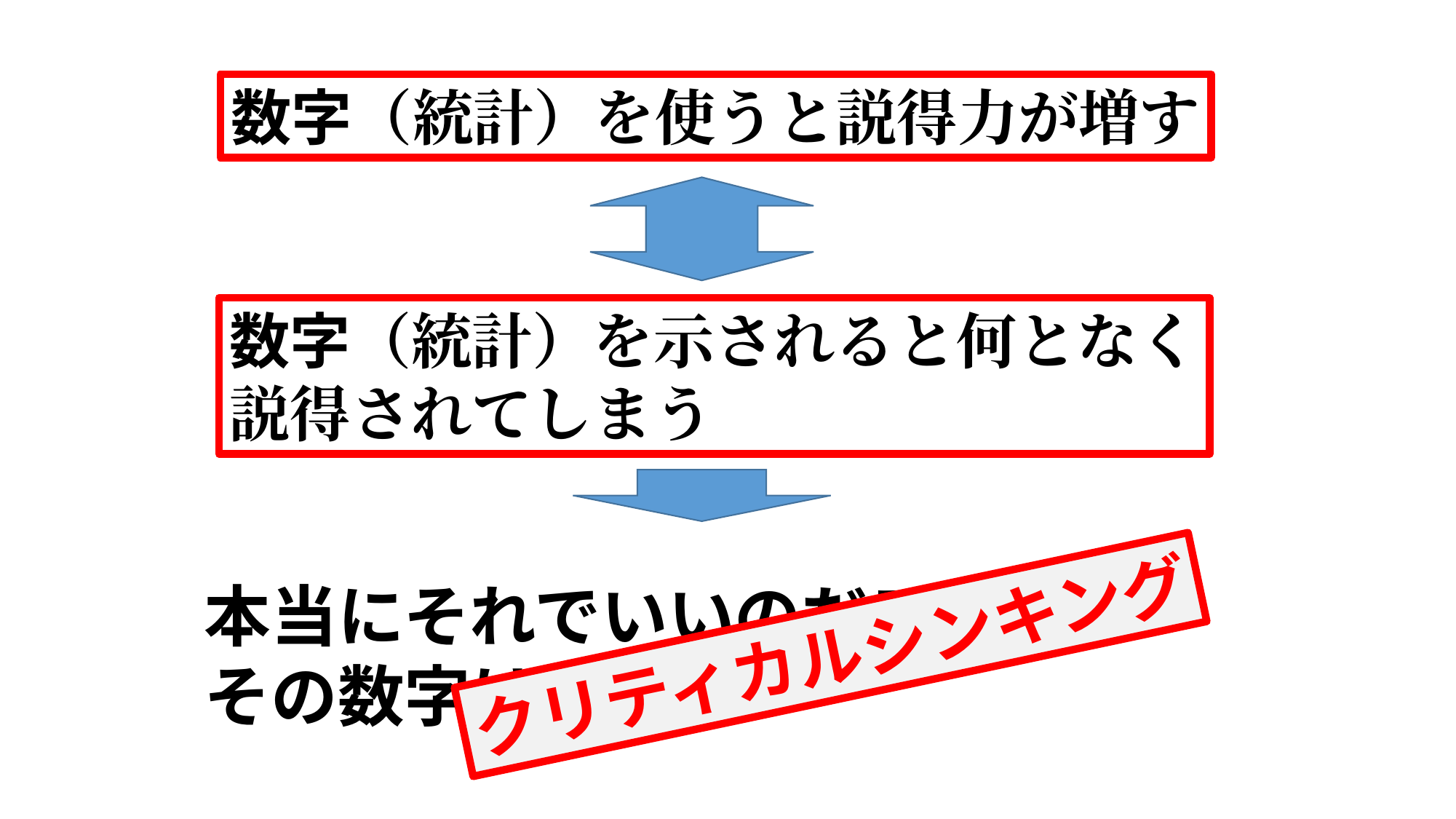

数字（統計）を使うと説得力が増す

数字（統計）を示されると何となく
説得されてしまう

本当にそれでいいのだろうか？
その数字は？
クリティカルシンキング